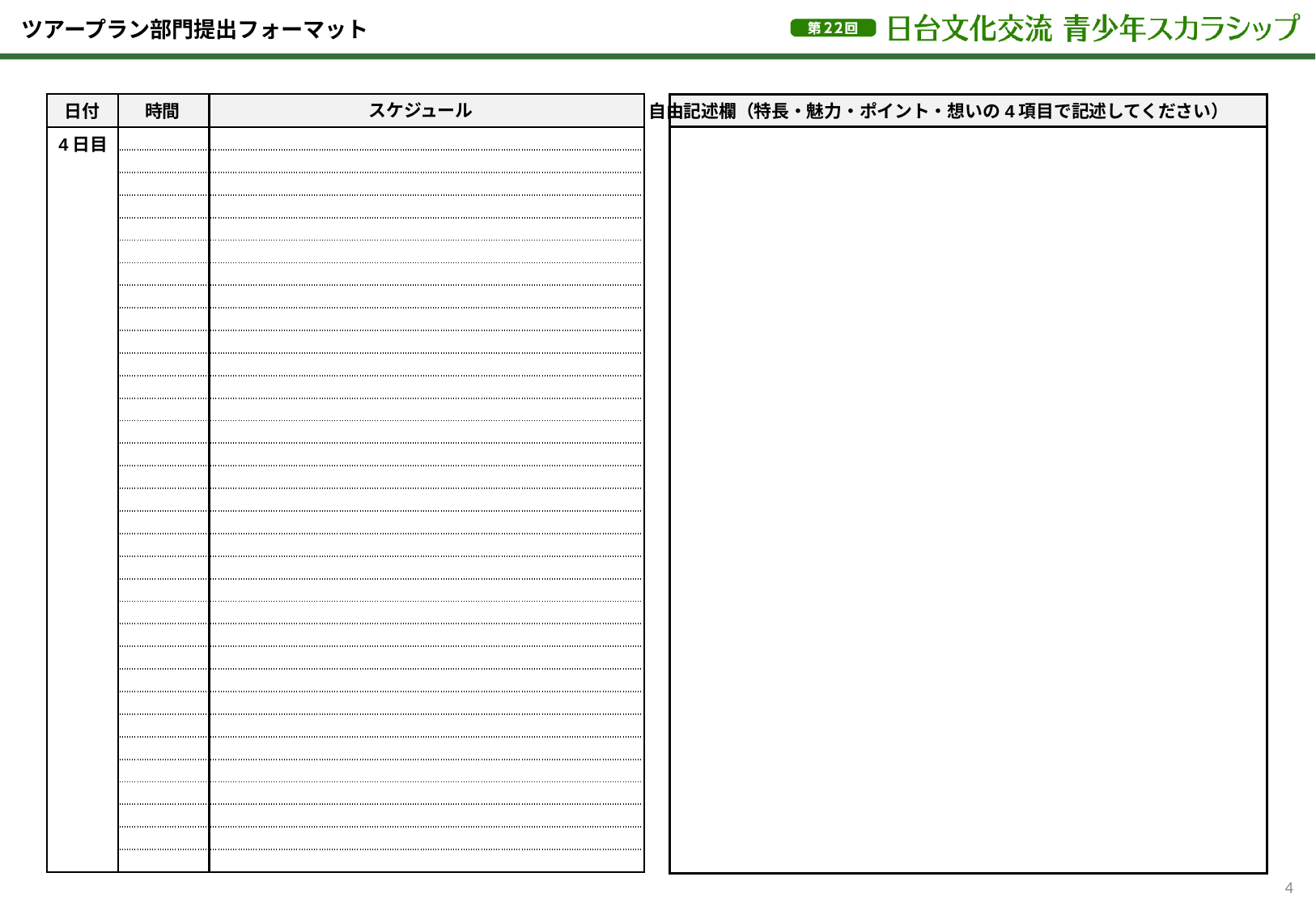

スケジュール
|  |  |  |
| --- | --- | --- |
|  |  |  |
|  |  |  |
|  |  |  |
|  |  |  |
|  |  |  |
|  |  |  |
|  |  |  |
|  |  |  |
|  |  |  |
|  |  |  |
|  |  |  |
|  |  |  |
|  |  |  |
|  |  |  |
|  |  |  |
|  |  |  |
|  |  |  |
|  |  |  |
|  |  |  |
|  |  |  |
|  |  |  |
|  |  |  |
|  |  |  |
|  |  |  |
|  |  |  |
|  |  |  |
|  |  |  |
|  |  |  |
|  |  |  |
|  |  |  |
|  |  |  |
|  |  |  |
|  |  |  |
日付

自由記述欄（特長・魅力・ポイント・想いの4項目で記述してください）
時間

4日目